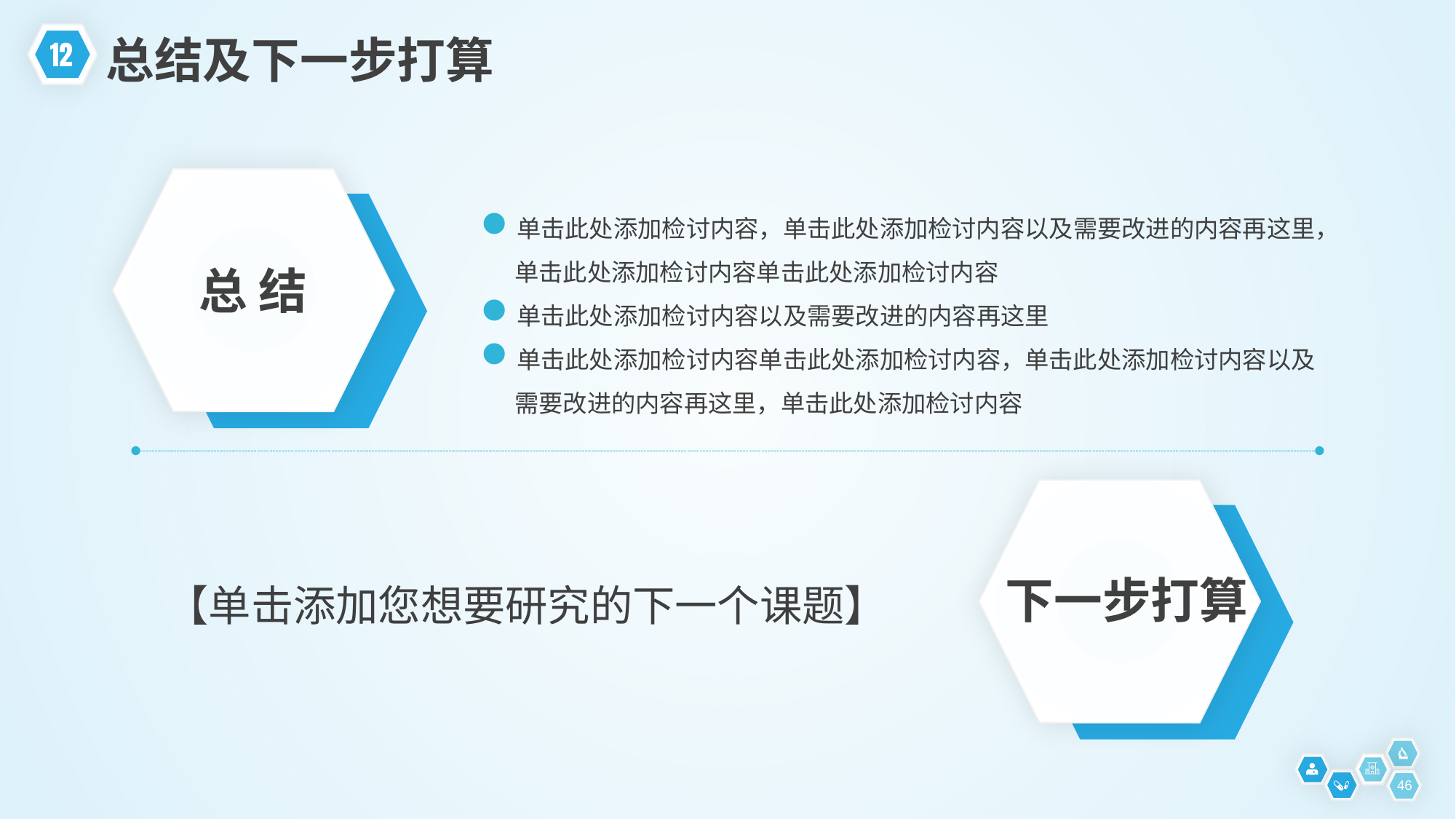

12
总结及下一步打算

总 结
单击此处添加检讨内容，单击此处添加检讨内容以及需要改进的内容再这里，单击此处添加检讨内容单击此处添加检讨内容
单击此处添加检讨内容以及需要改进的内容再这里
单击此处添加检讨内容单击此处添加检讨内容，单击此处添加检讨内容以及需要改进的内容再这里，单击此处添加检讨内容

下一步打算
【单击添加您想要研究的下一个课题】